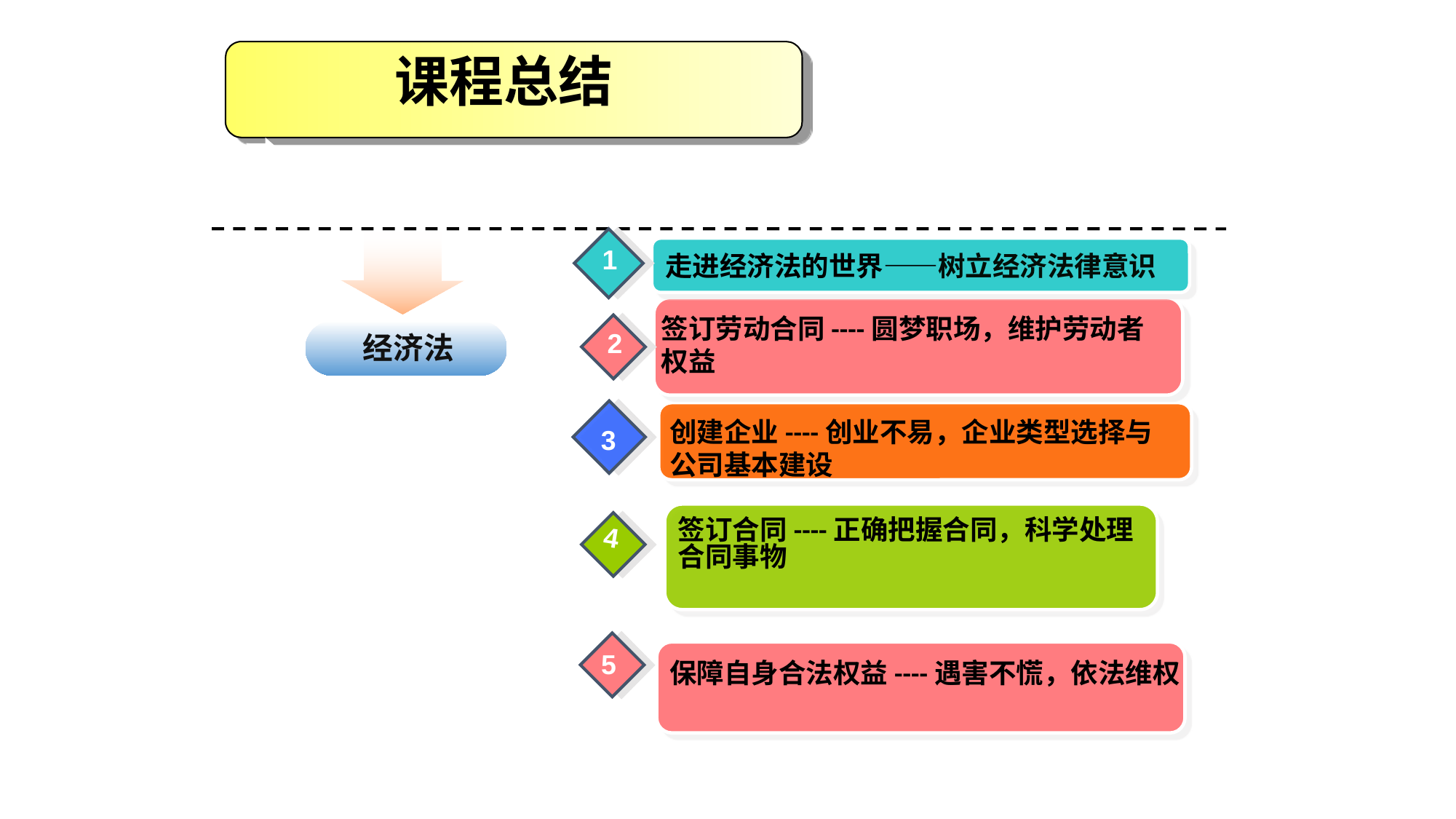

课程总结

1
走进经济法的世界——树立经济法律意识

签订劳动合同----圆梦职场，维护劳动者权益

2

经济法

创建企业----创业不易，企业类型选择与公司基本建设
3

签订合同----正确把握合同，科学处理合同事物

4

5

保障自身合法权益----遇害不慌，依法维权

7